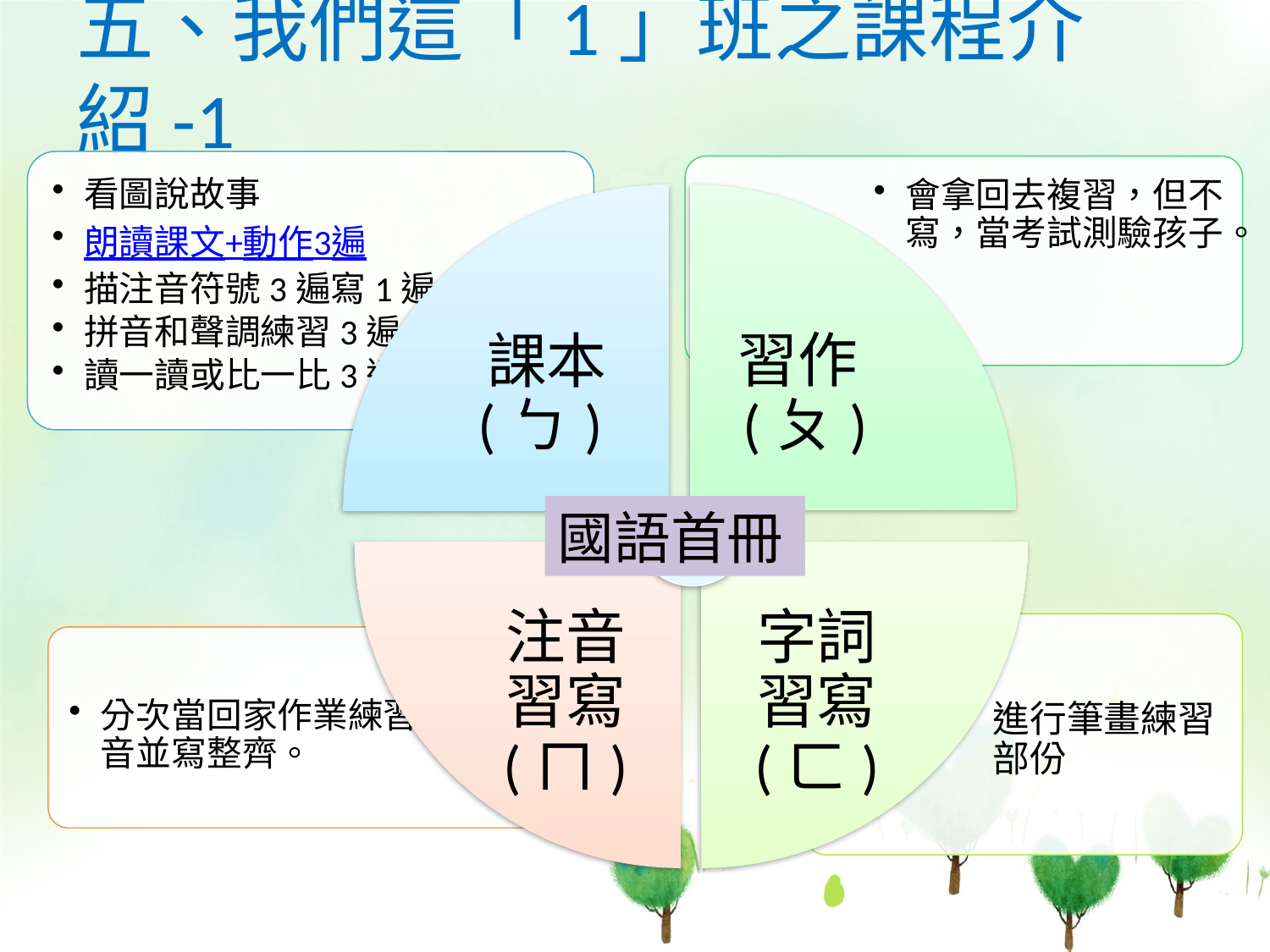

# 五、我們這「1」班之課程介紹-1
進行筆畫練習部份

分次當回家作業練習，要能拼音並寫整齊。
會拿回去複習，但不寫，當考試測驗孩子。
看圖說故事
朗讀課文+動作3遍
描注音符號3遍寫1遍
拼音和聲調練習3遍
讀一讀或比一比3遍
課本(ㄅ)
習作(ㄆ)

字詞習寫 (ㄈ)

注音習寫 (ㄇ)
國語首冊